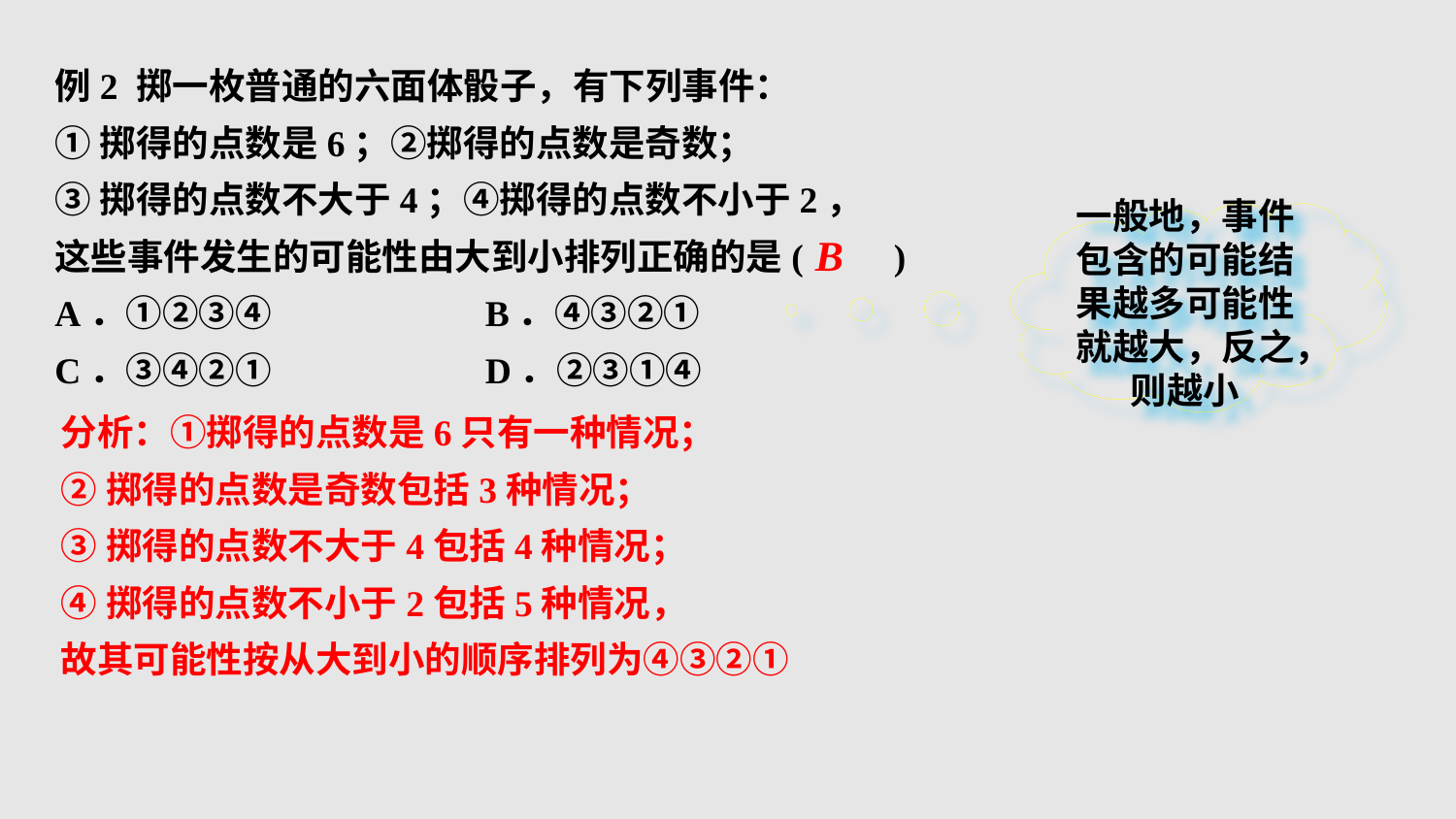

例2 掷一枚普通的六面体骰子，有下列事件：
①掷得的点数是6；②掷得的点数是奇数；
③掷得的点数不大于4；④掷得的点数不小于2，
这些事件发生的可能性由大到小排列正确的是(　　)
A．①②③④　　                B．④③②①
C．③④②①　　                D．②③①④
B
一般地，事件包含的可能结果越多可能性就越大，反之，则越小
分析：①掷得的点数是6只有一种情况；
②掷得的点数是奇数包括3种情况；
③掷得的点数不大于4包括4种情况；
④掷得的点数不小于2包括5种情况，
故其可能性按从大到小的顺序排列为④③②①